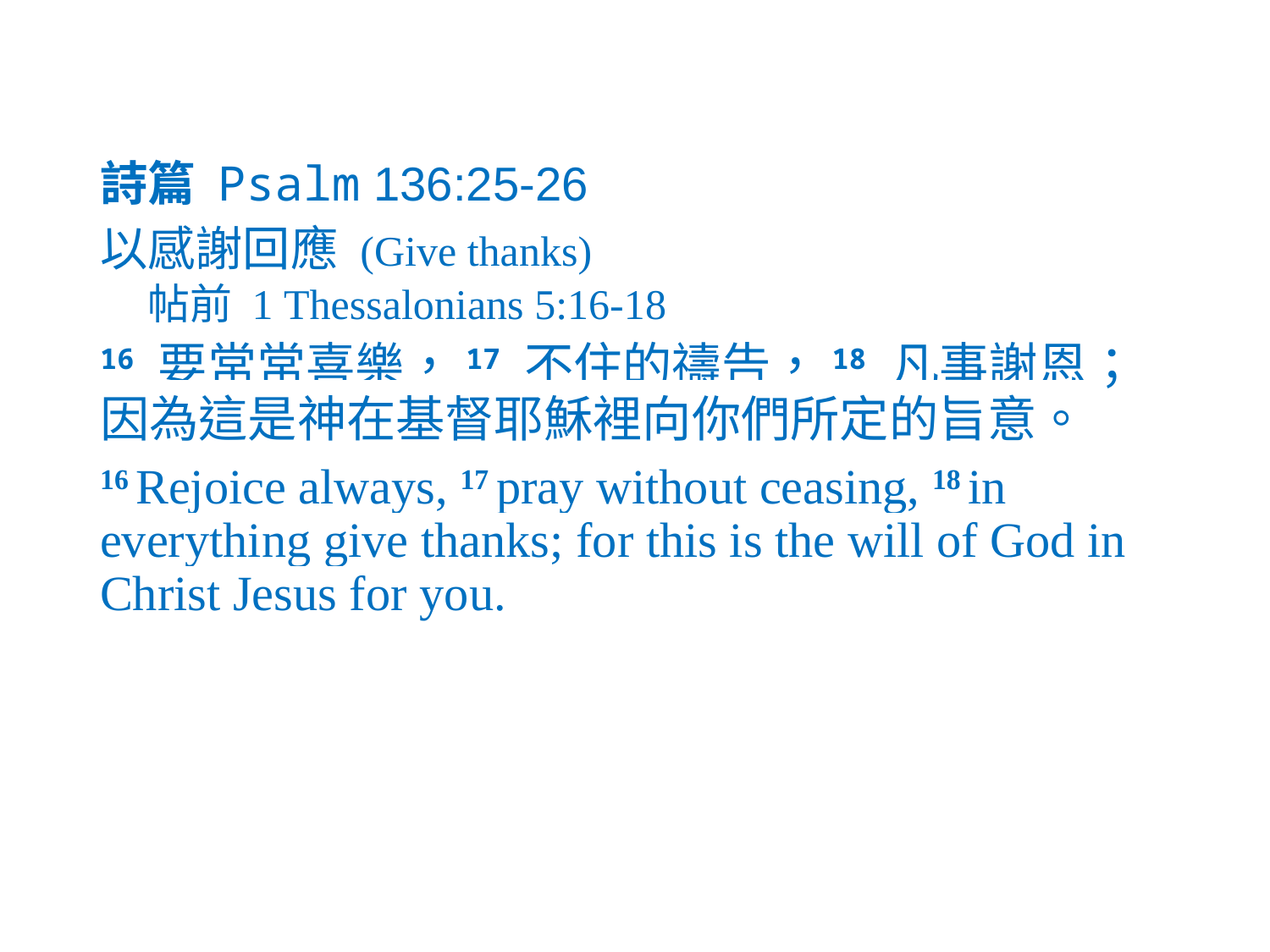

詩篇 Psalm 136:25-26
以感謝回應 (Give thanks)
帖前 1 Thessalonians 5:16-18
16 要常常喜樂，17 不住的禱告，18 凡事謝恩；因為這是神在基督耶穌裡向你們所定的旨意。
16 Rejoice always, 17 pray without ceasing, 18 in everything give thanks; for this is the will of God in Christ Jesus for you.